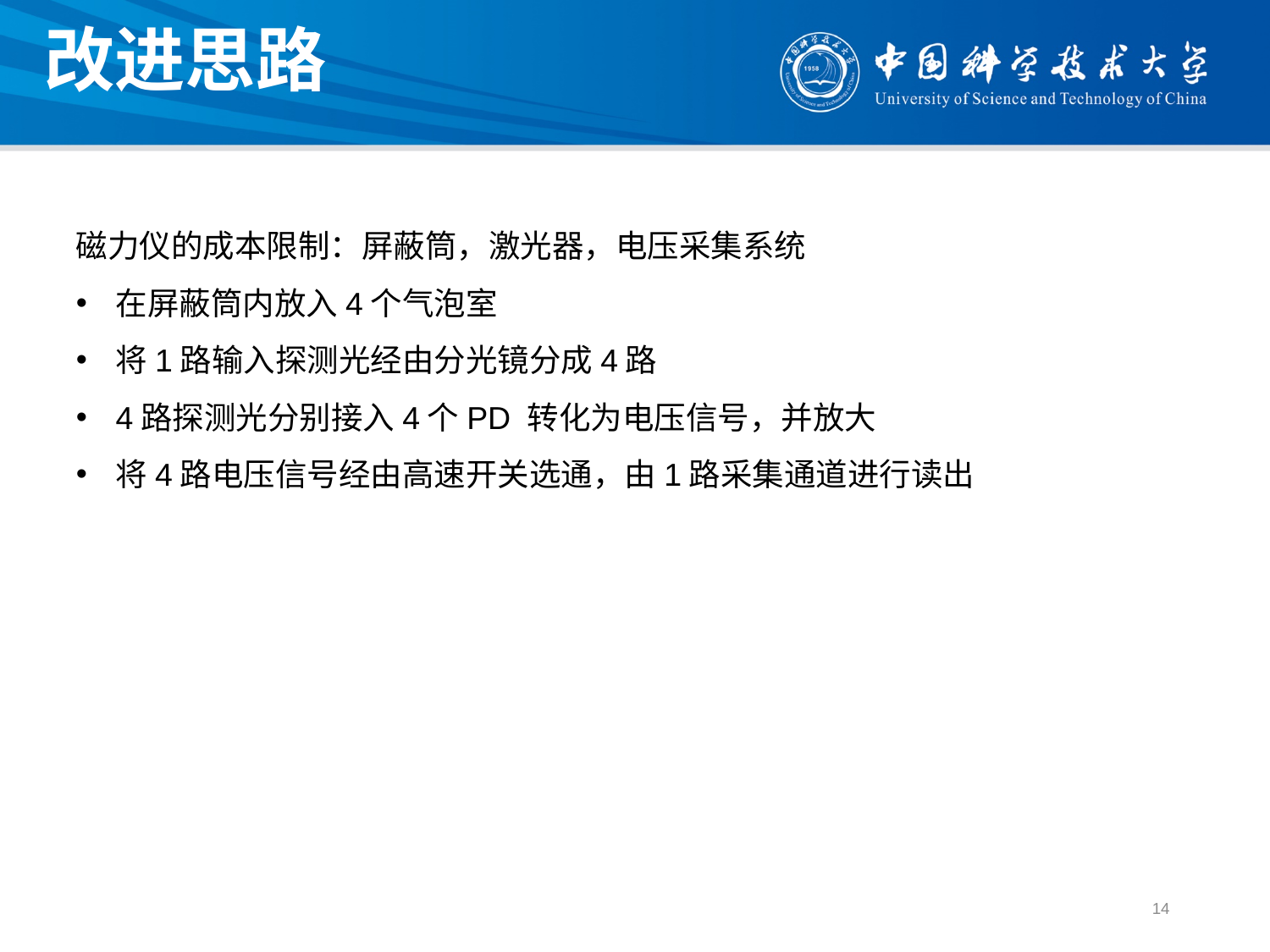

改进思路
磁力仪的成本限制：屏蔽筒，激光器，电压采集系统
在屏蔽筒内放入4个气泡室
将1路输入探测光经由分光镜分成4路
4路探测光分别接入4个PD 转化为电压信号，并放大
将4路电压信号经由高速开关选通，由1路采集通道进行读出

14